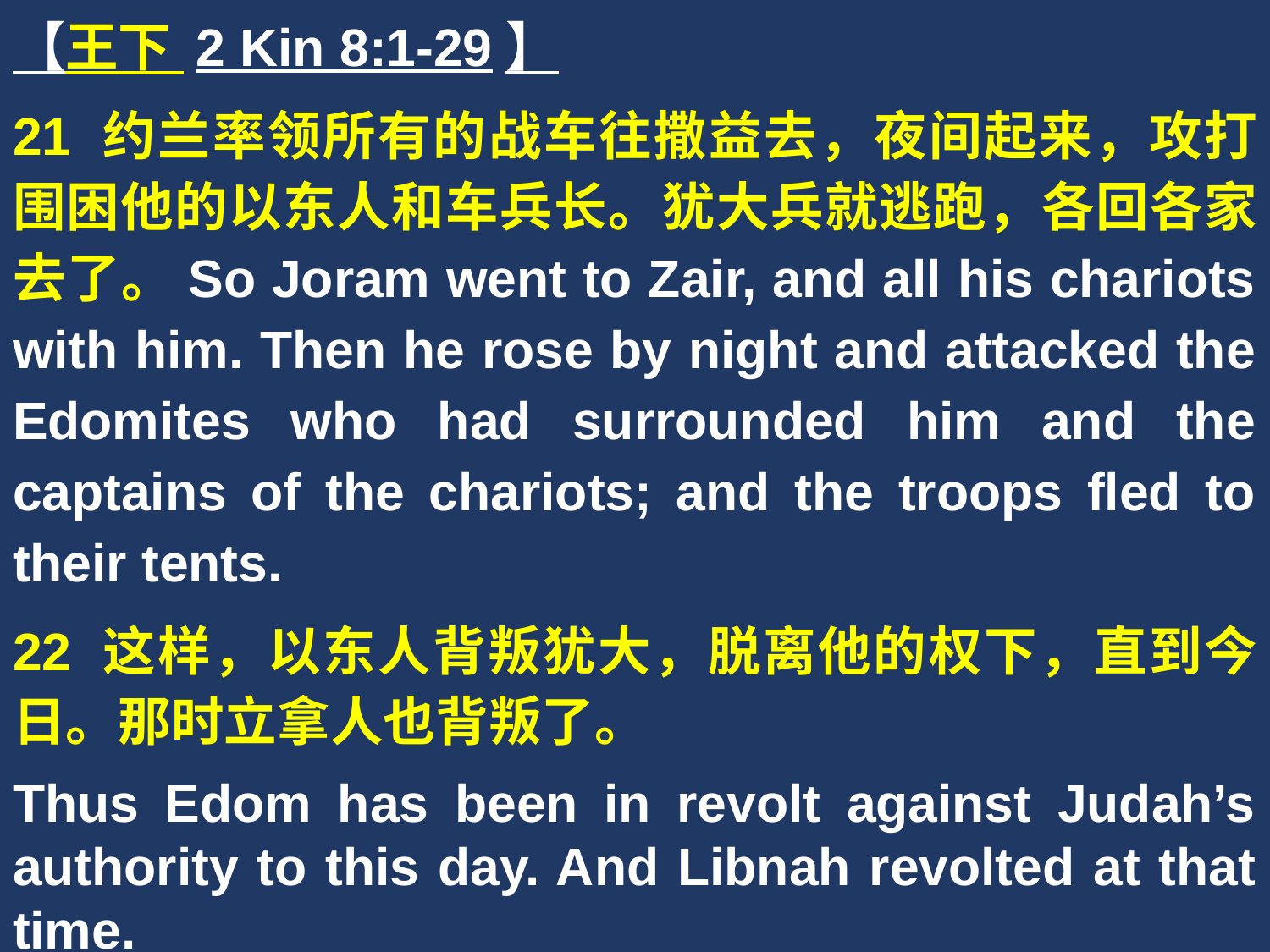

【王下 2 Kin 8:1-29】
21 约兰率领所有的战车往撒益去，夜间起来，攻打围困他的以东人和车兵长。犹大兵就逃跑，各回各家去了。So Joram went to Zair, and all his chariots with him. Then he rose by night and attacked the Edomites who had surrounded him and the captains of the chariots; and the troops fled to their tents.
22 这样，以东人背叛犹大，脱离他的权下，直到今日。那时立拿人也背叛了。
Thus Edom has been in revolt against Judah’s authority to this day. And Libnah revolted at that time.